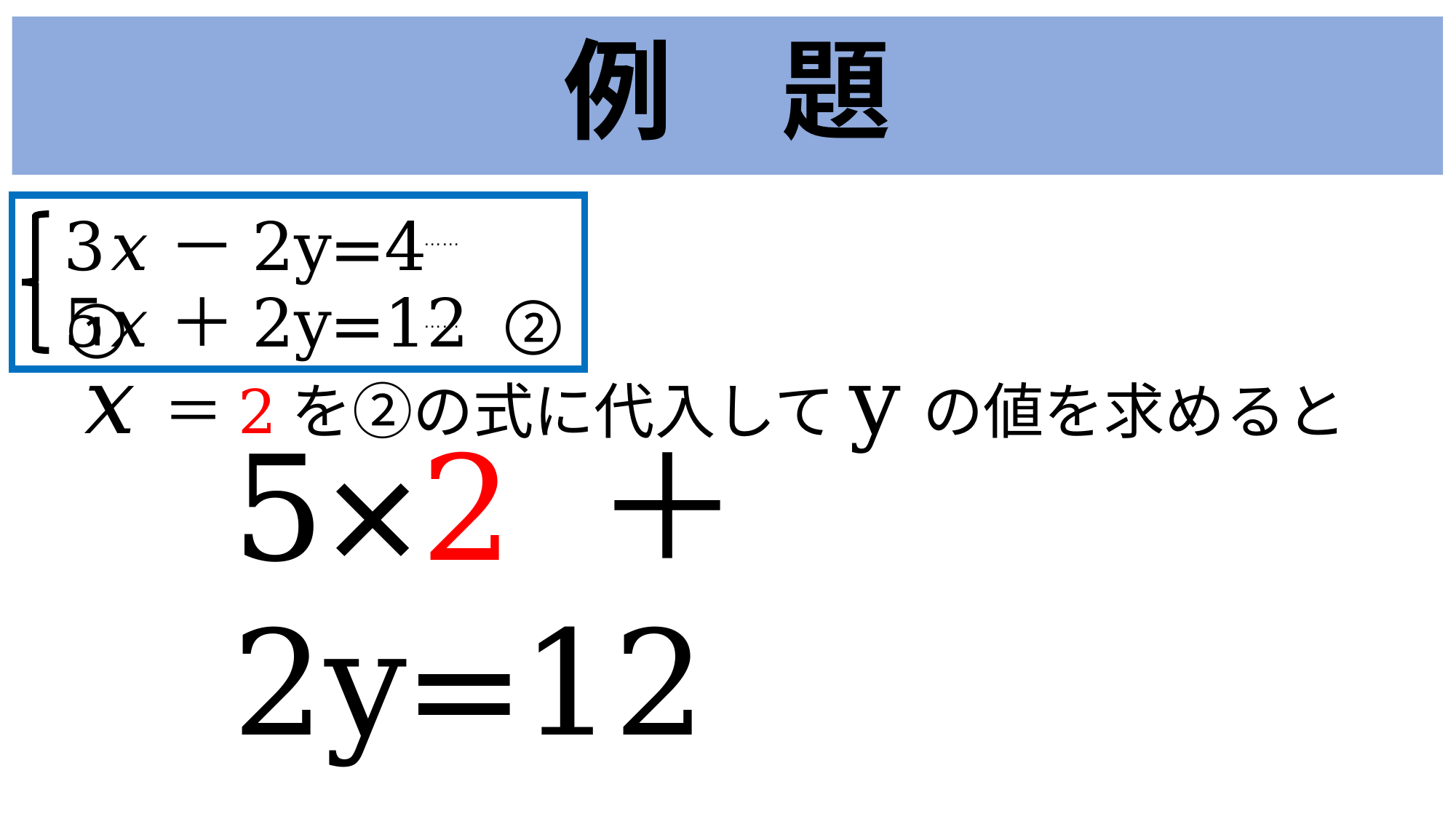

例　題

3𝑥－2y=4		①
5𝑥＋2y=12	②

……
……
𝑥＝2を②の式に代入してyの値を求めると
5×2 ＋2y=12